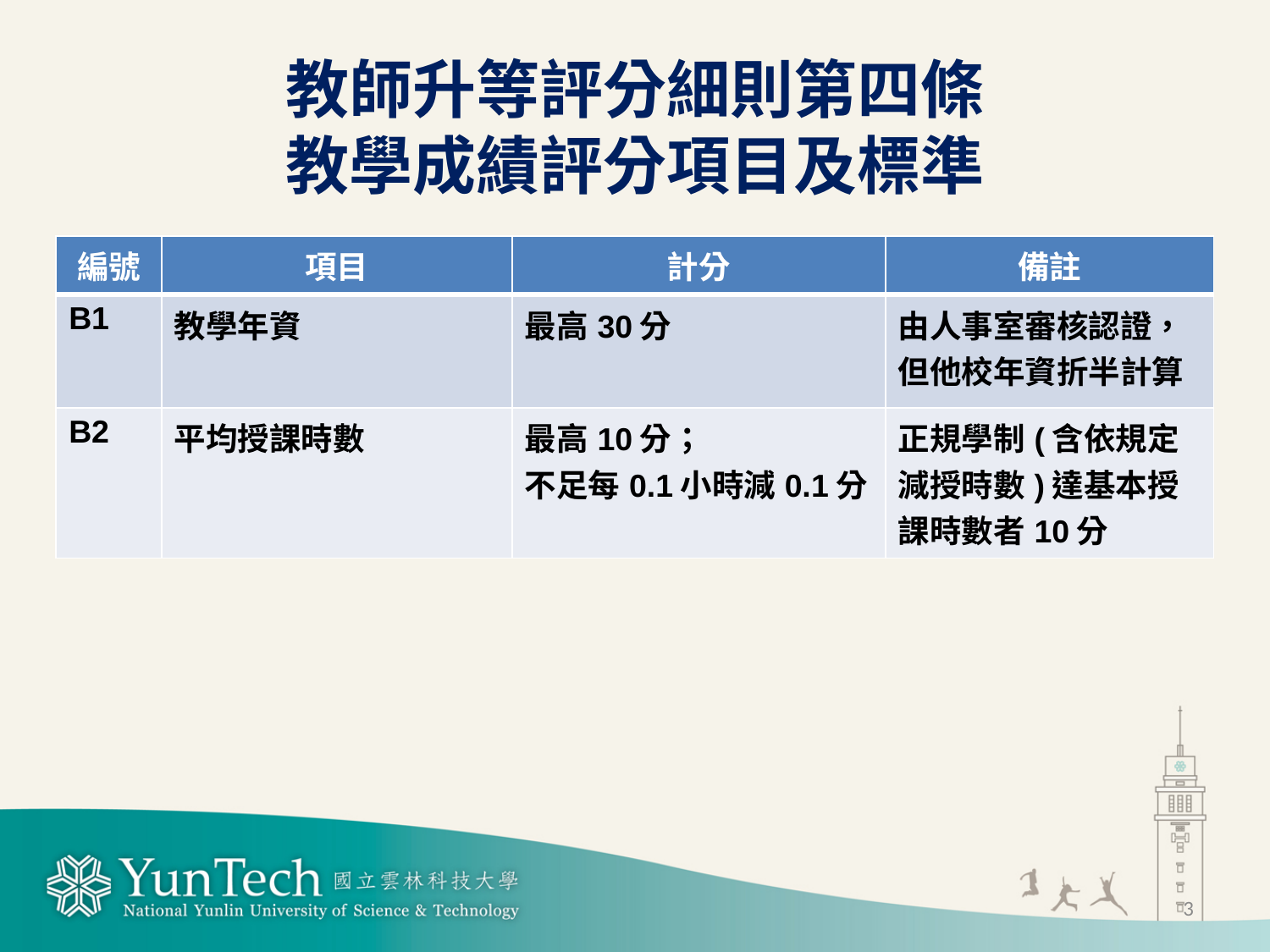

# 教師升等評分細則第四條 教學成績評分項目及標準
| 編號 | 項目 | 計分 | 備註 |
| --- | --- | --- | --- |
| B1 | 教學年資 | 最高30分 | 由人事室審核認證，但他校年資折半計算 |
| B2 | 平均授課時數 | 最高10分； 不足每0.1小時減0.1分 | 正規學制(含依規定減授時數)達基本授課時數者10分 |
3